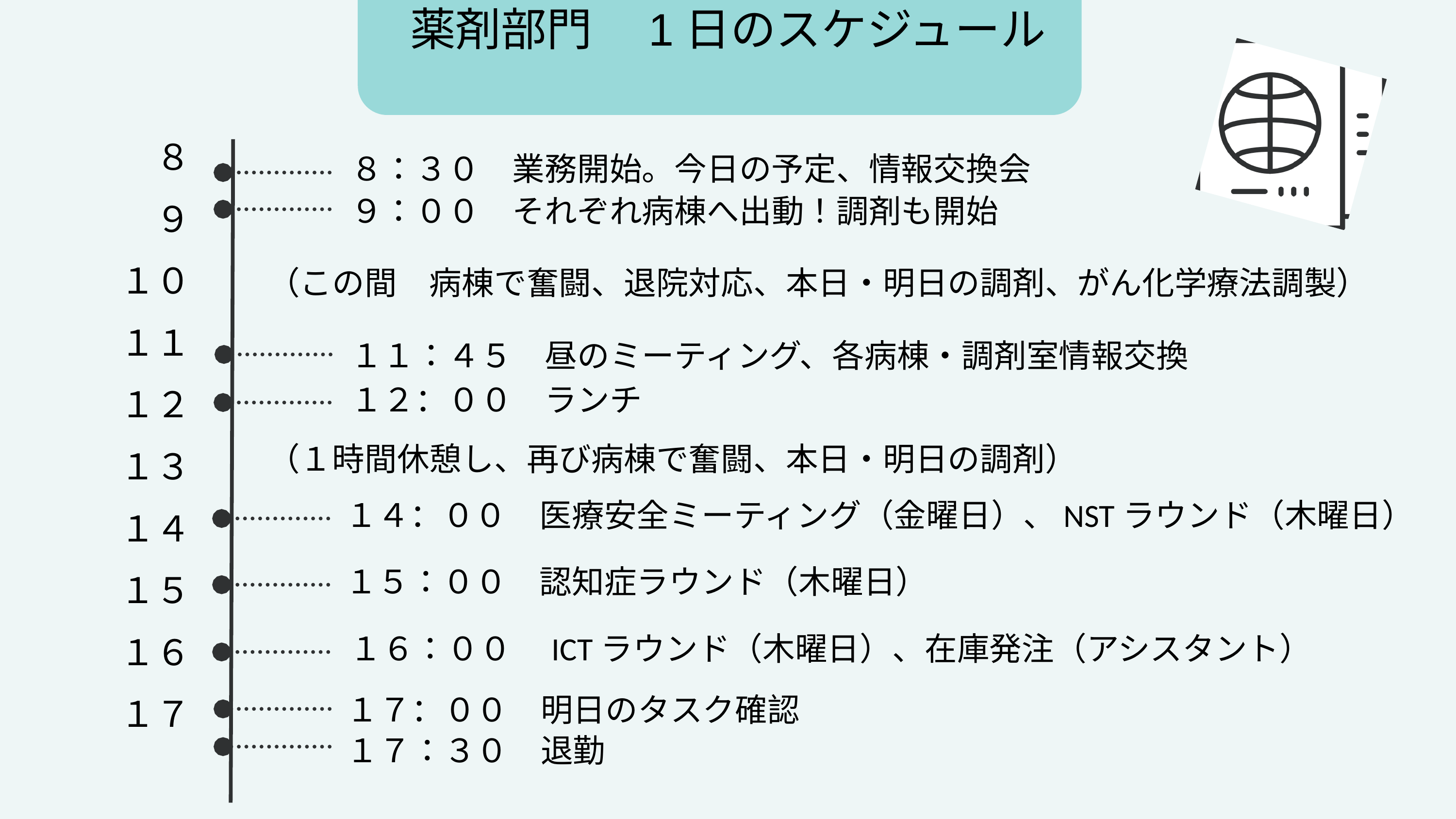

薬剤部門　1日のスケジュール

８
９
１０
１１
１２
１３
１４
１５
１６
１７
８：３０　業務開始。今日の予定、情報交換会

９：００　それぞれ病棟へ出動！調剤も開始

（この間　病棟で奮闘、退院対応、本日・明日の調剤、がん化学療法調製）
１１：４５　昼のミーティング、各病棟・調剤室情報交換

１２：００　ランチ

（１時間休憩し、再び病棟で奮闘、本日・明日の調剤）

１４：００　医療安全ミーティング（金曜日）、NSTラウンド（木曜日）

１５：００　認知症ラウンド（木曜日）

１６：００　ICTラウンド（木曜日）、在庫発注（アシスタント）

１７：００　明日のタスク確認

１７：３０　退勤